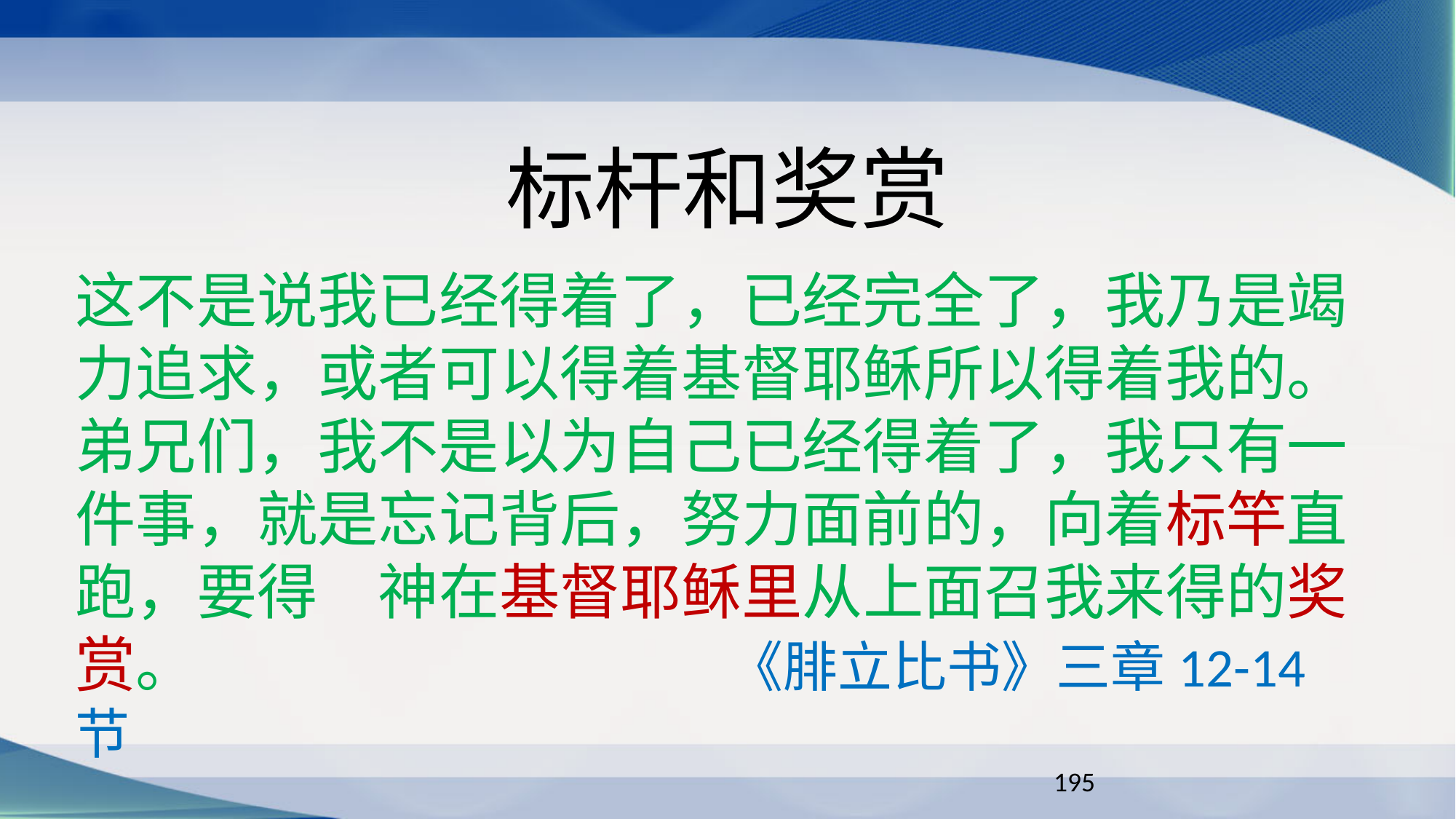

# 标杆和奖赏
这不是说我已经得着了，已经完全了，我乃是竭力追求，或者可以得着基督耶稣所以得着我的。弟兄们，我不是以为自己已经得着了，我只有一件事，就是忘记背后，努力面前的，向着标竿直跑，要得　神在基督耶稣里从上面召我来得的奖赏。                                       《腓立比书》三章12-14节
195